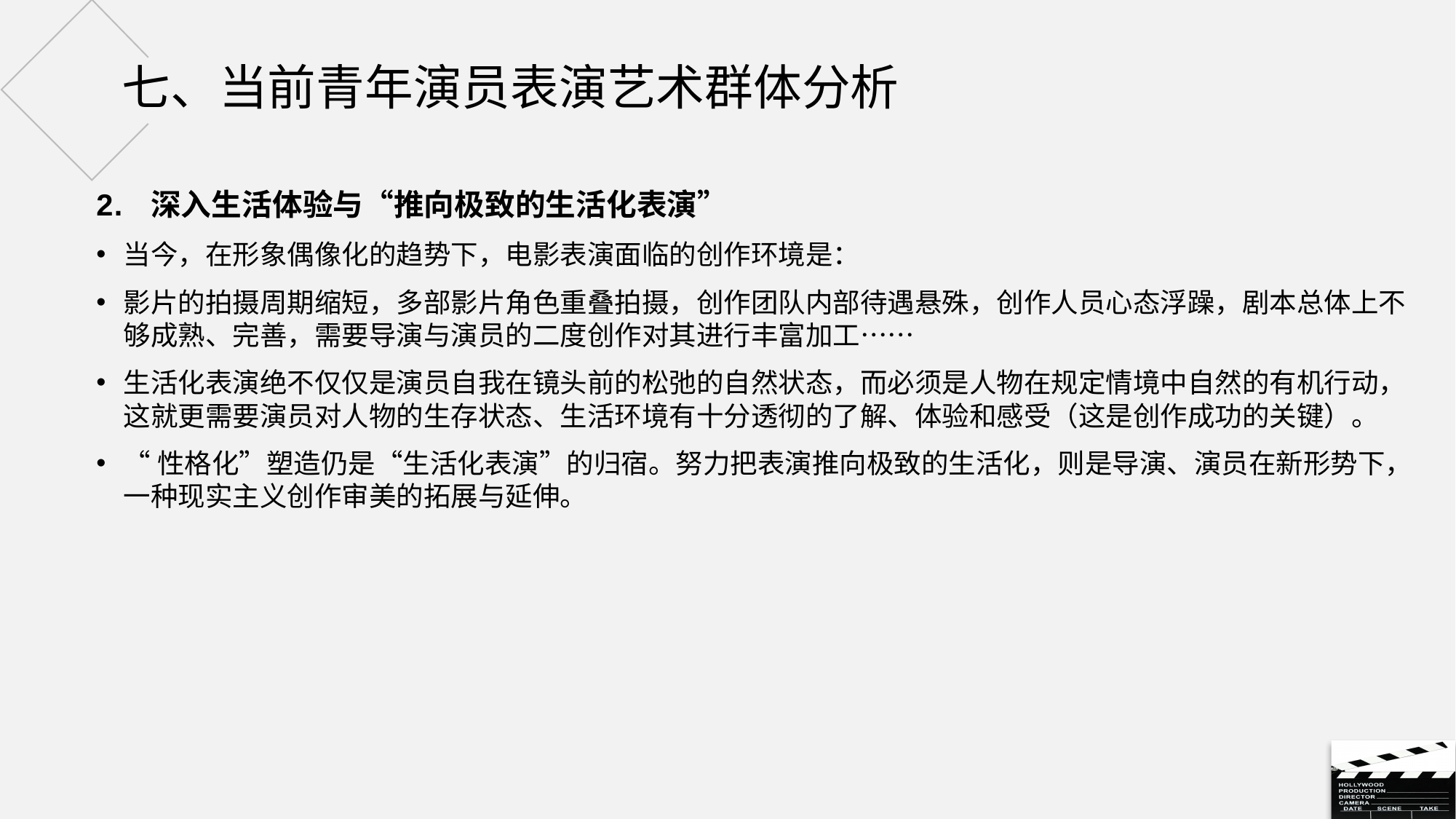

# 七、当前青年演员表演艺术群体分析
深入生活体验与“推向极致的生活化表演”
当今，在形象偶像化的趋势下，电影表演面临的创作环境是：
影片的拍摄周期缩短，多部影片角色重叠拍摄，创作团队内部待遇悬殊，创作人员心态浮躁，剧本总体上不够成熟、完善，需要导演与演员的二度创作对其进行丰富加工……
生活化表演绝不仅仅是演员自我在镜头前的松弛的自然状态，而必须是人物在规定情境中自然的有机行动，这就更需要演员对人物的生存状态、生活环境有十分透彻的了解、体验和感受（这是创作成功的关键）。
“性格化”塑造仍是“生活化表演”的归宿。努力把表演推向极致的生活化，则是导演、演员在新形势下，一种现实主义创作审美的拓展与延伸。